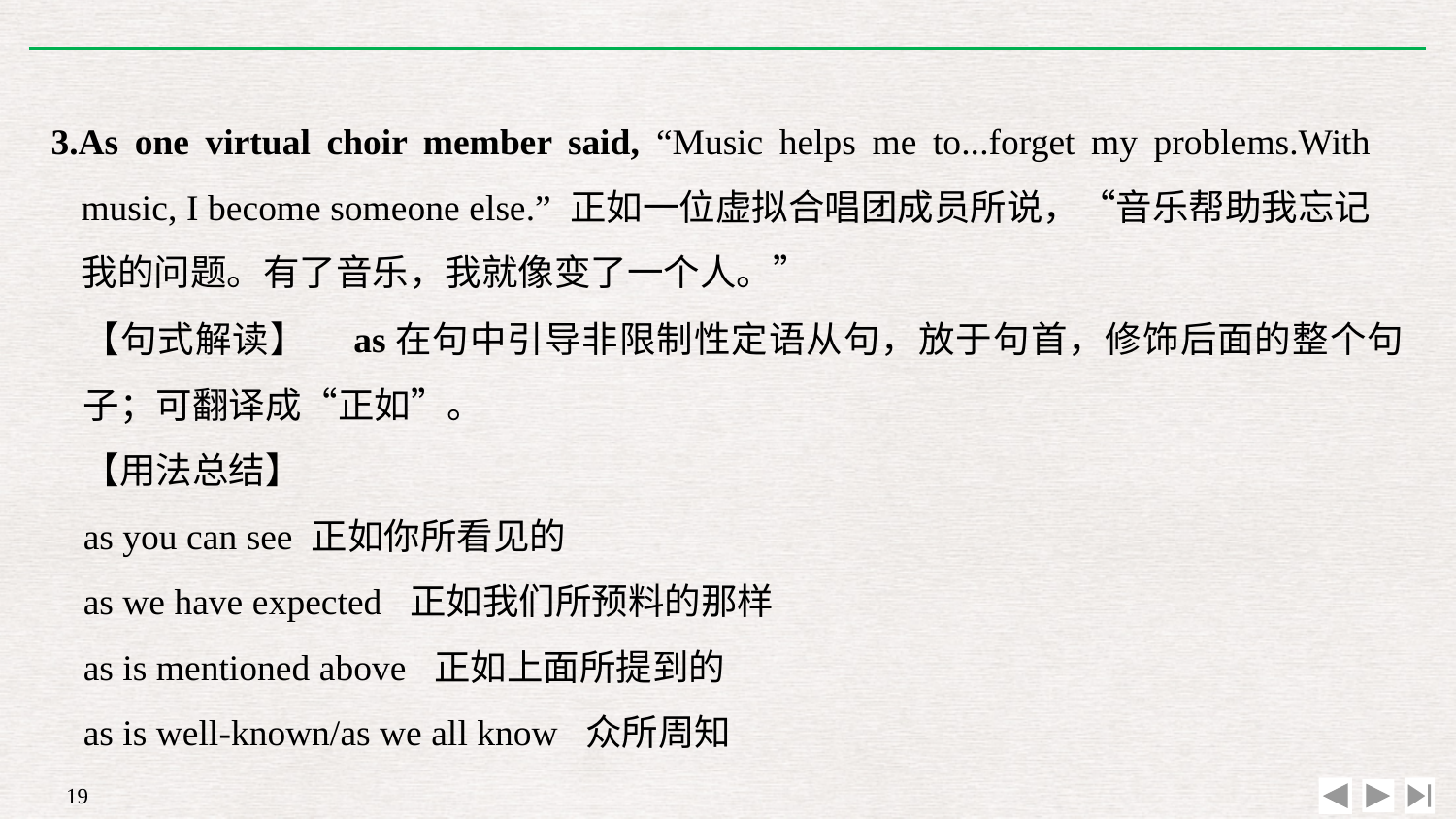

3.As one virtual choir member said, “Music helps me to...forget my problems.With music, I become someone else.” 正如一位虚拟合唱团成员所说，“音乐帮助我忘记我的问题。有了音乐，我就像变了一个人。”
【句式解读】　as在句中引导非限制性定语从句，放于句首，修饰后面的整个句子；可翻译成“正如”。
【用法总结】
as you can see 正如你所看见的
as we have expected  正如我们所预料的那样
as is mentioned above  正如上面所提到的
as is well-known/as we all know  众所周知